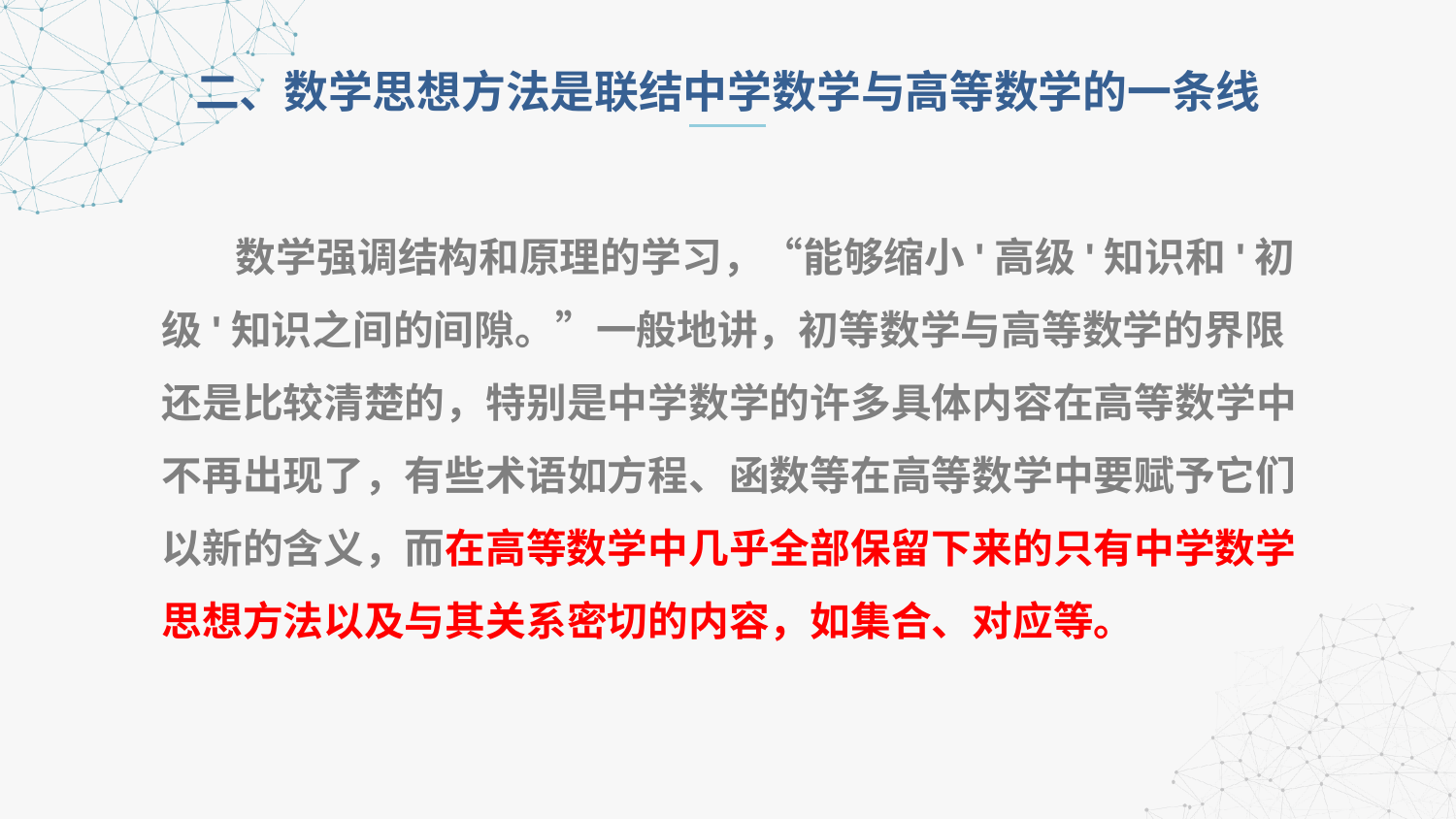

二、数学思想方法是联结中学数学与高等数学的一条线
       数学强调结构和原理的学习，“能够缩小'高级'知识和'初级'知识之间的间隙。”一般地讲，初等数学与高等数学的界限还是比较清楚的，特别是中学数学的许多具体内容在高等数学中不再出现了，有些术语如方程、函数等在高等数学中要赋予它们以新的含义，而在高等数学中几乎全部保留下来的只有中学数学思想方法以及与其关系密切的内容，如集合、对应等。